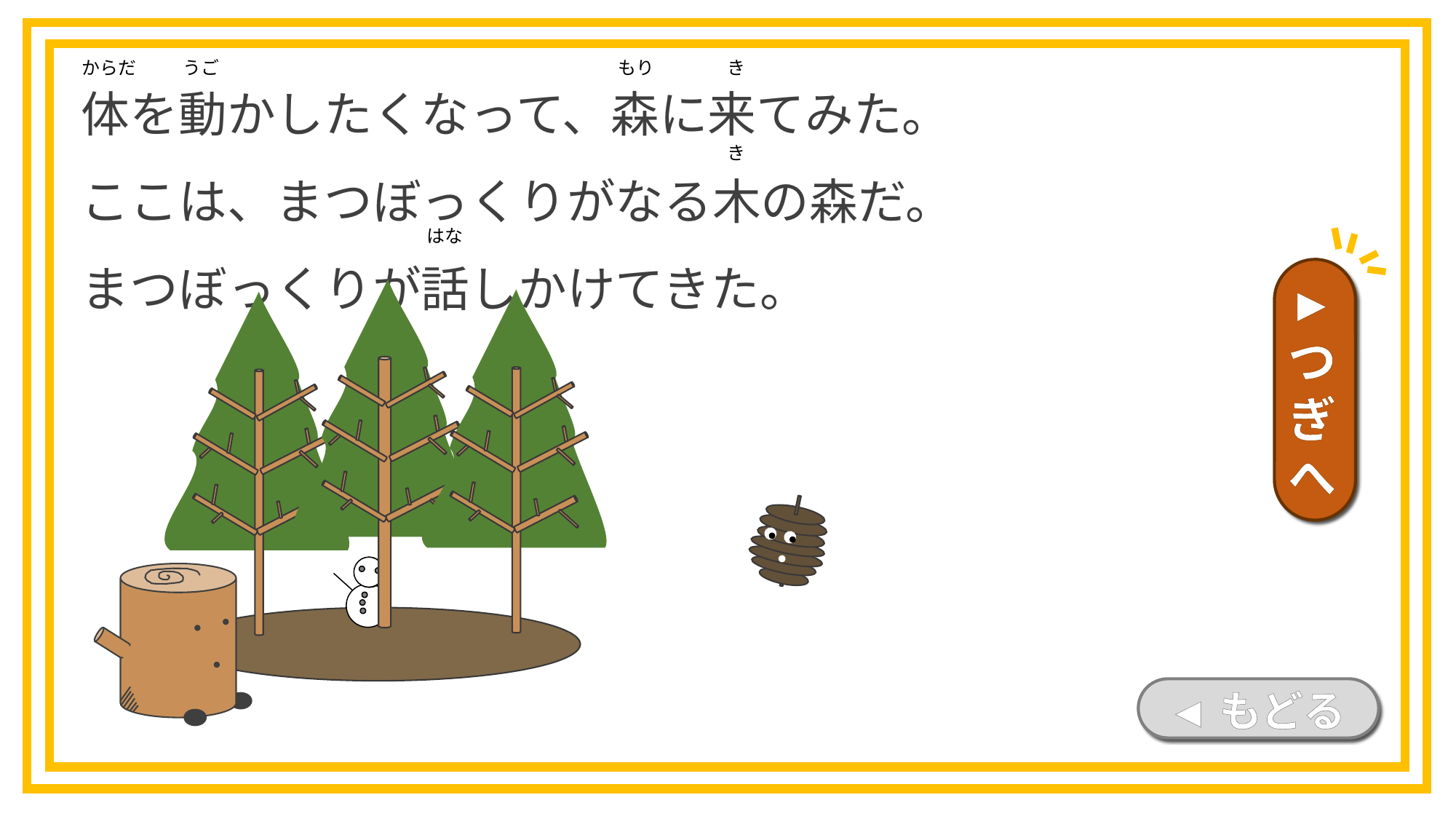

体を動かしたくなって、森に来てみた。
ここは、まつぼっくりがなる木の森だ。
まつぼっくりが話しかけてきた。
き
もり
からだ
うご
き
はな
►つぎへ

◄もどる